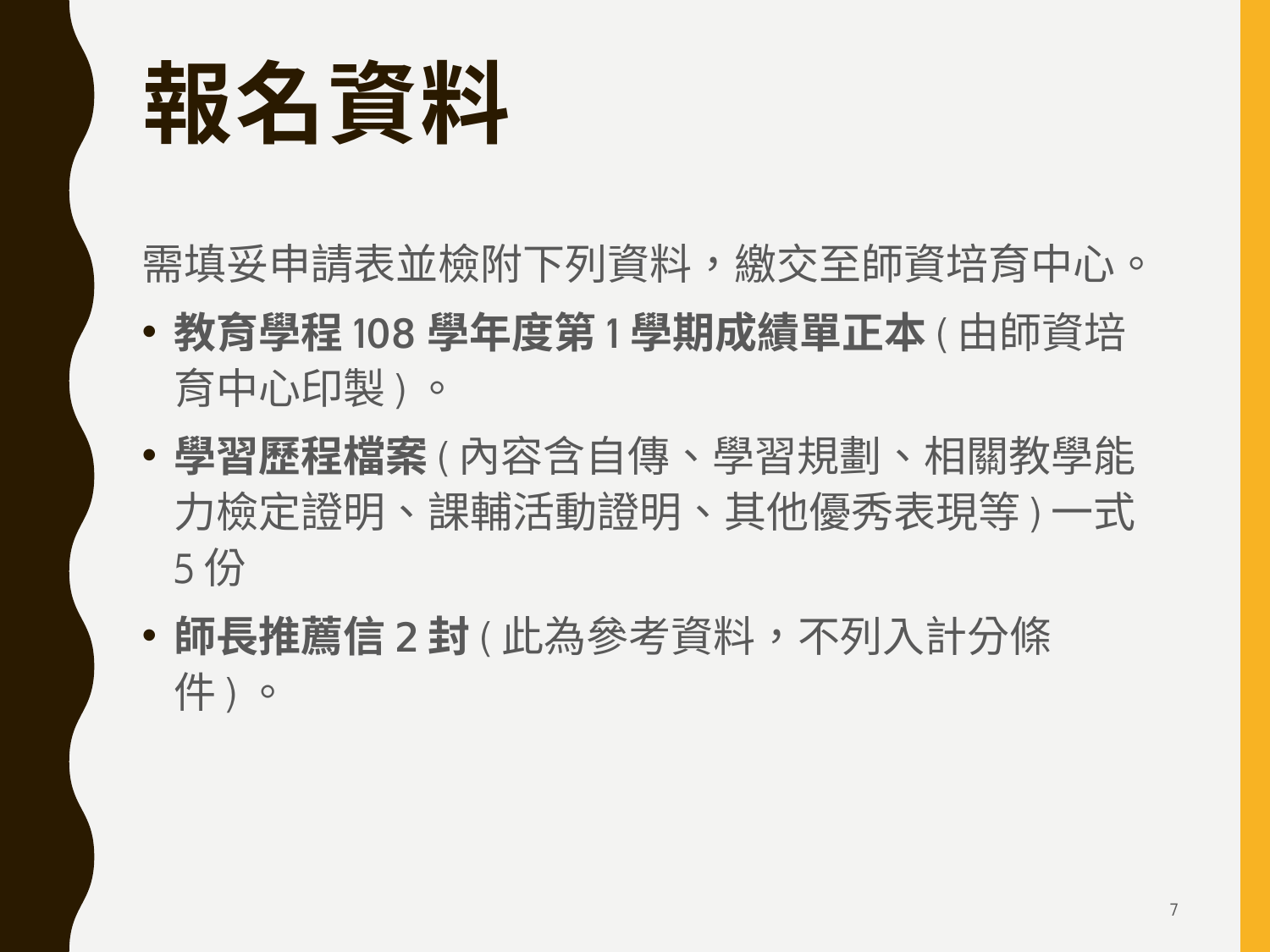

# 報名資料
需填妥申請表並檢附下列資料，繳交至師資培育中心。
教育學程108學年度第1學期成績單正本(由師資培育中心印製)。
學習歷程檔案(內容含自傳、學習規劃、相關教學能力檢定證明、課輔活動證明、其他優秀表現等)一式5份
師長推薦信2封(此為參考資料，不列入計分條件)。

7